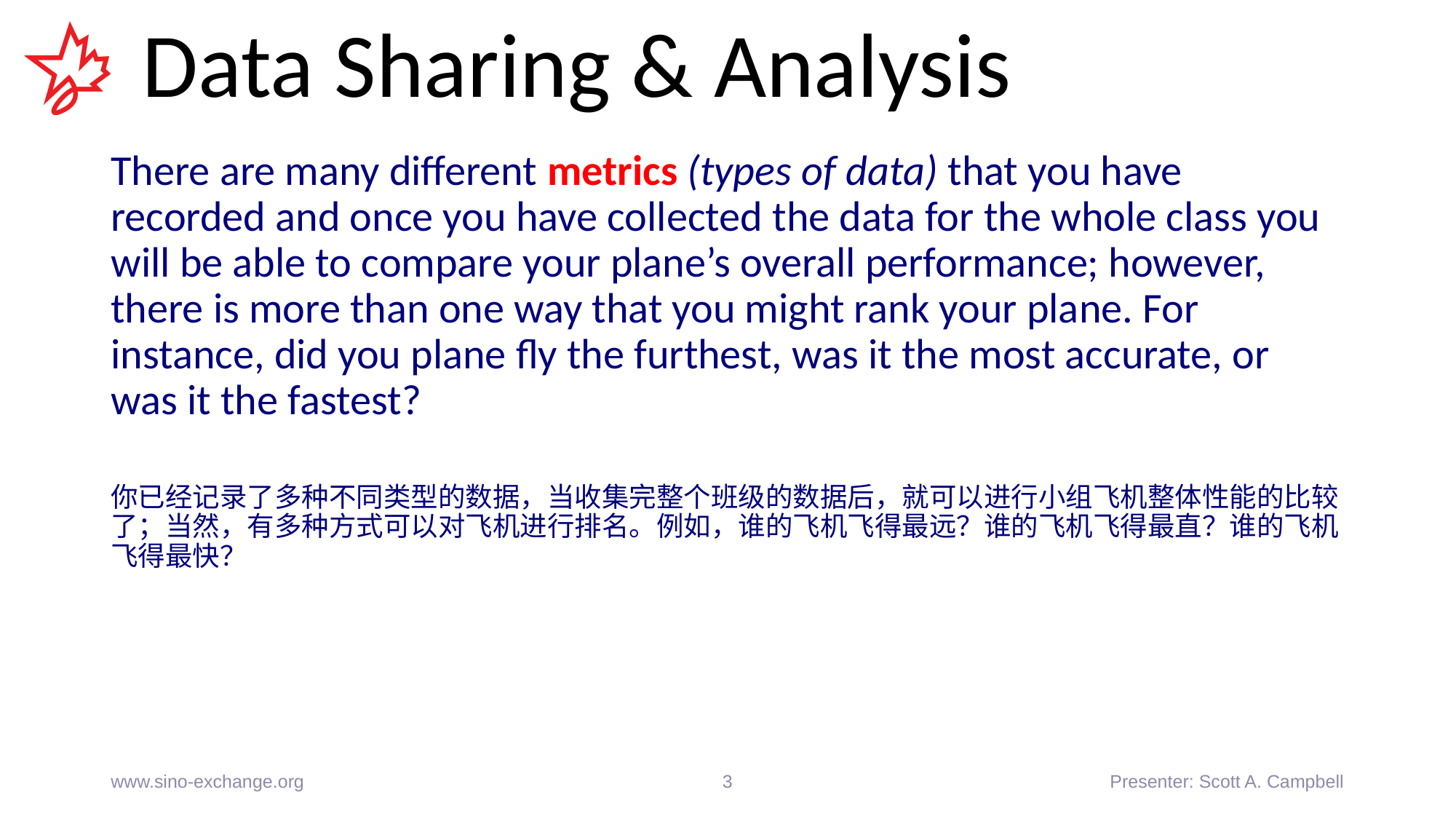

# Data Sharing & Analysis
There are many different metrics (types of data) that you have recorded and once you have collected the data for the whole class you will be able to compare your plane’s overall performance; however, there is more than one way that you might rank your plane. For instance, did you plane fly the furthest, was it the most accurate, or was it the fastest?

你已经记录了多种不同类型的数据，当收集完整个班级的数据后，就可以进行小组飞机整体性能的比较了；当然，有多种方式可以对飞机进行排名。例如，谁的飞机飞得最远？谁的飞机飞得最直？谁的飞机飞得最快？
www.sino-exchange.org
3
Presenter: Scott A. Campbell